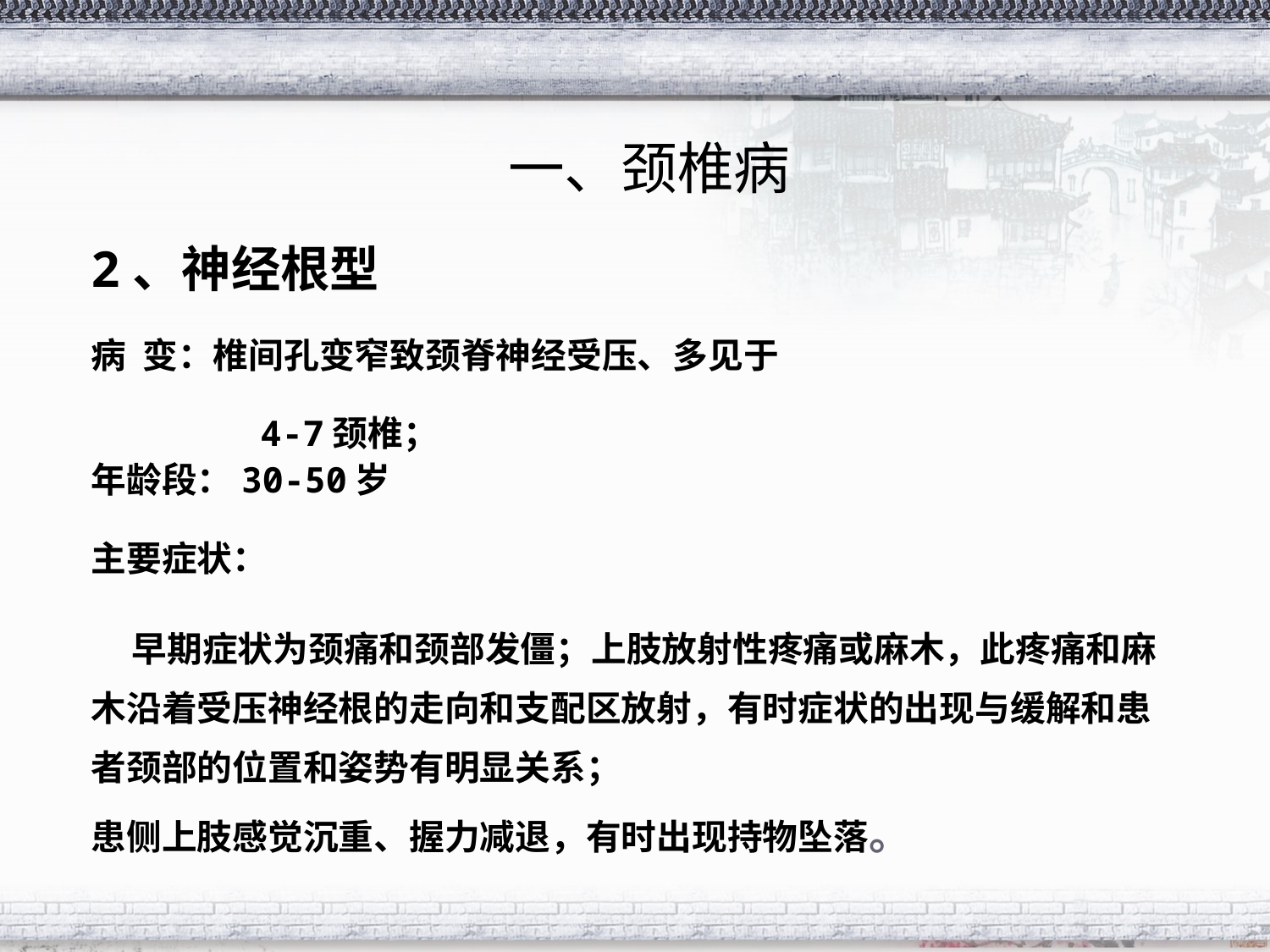

一、颈椎病
2、神经根型
病  变：椎间孔变窄致颈脊神经受压、多见于
        4-7颈椎；
年龄段：30-50岁
主要症状：
    早期症状为颈痛和颈部发僵；上肢放射性疼痛或麻木，此疼痛和麻木沿着受压神经根的走向和支配区放射，有时症状的出现与缓解和患者颈部的位置和姿势有明显关系；
患侧上肢感觉沉重、握力减退，有时出现持物坠落。